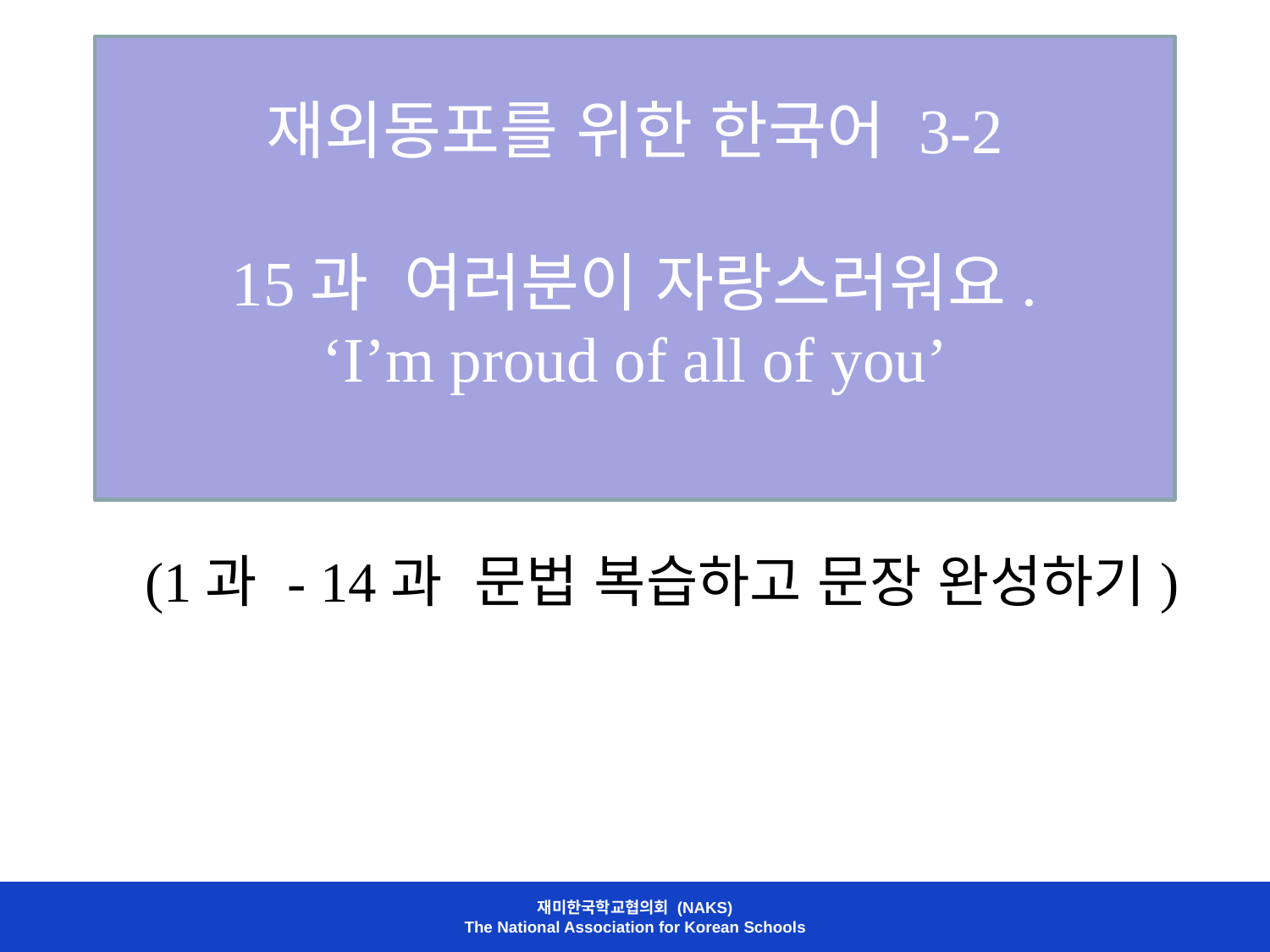

# 재외동포를 위한 한국어 3-2 15과  여러분이 자랑스러워요. ‘I’m proud of all of you’
 (1과 - 14과  문법 복습하고 문장 완성하기)
재미한국학교협의회 (NAKS)
The National Association for Korean Schools